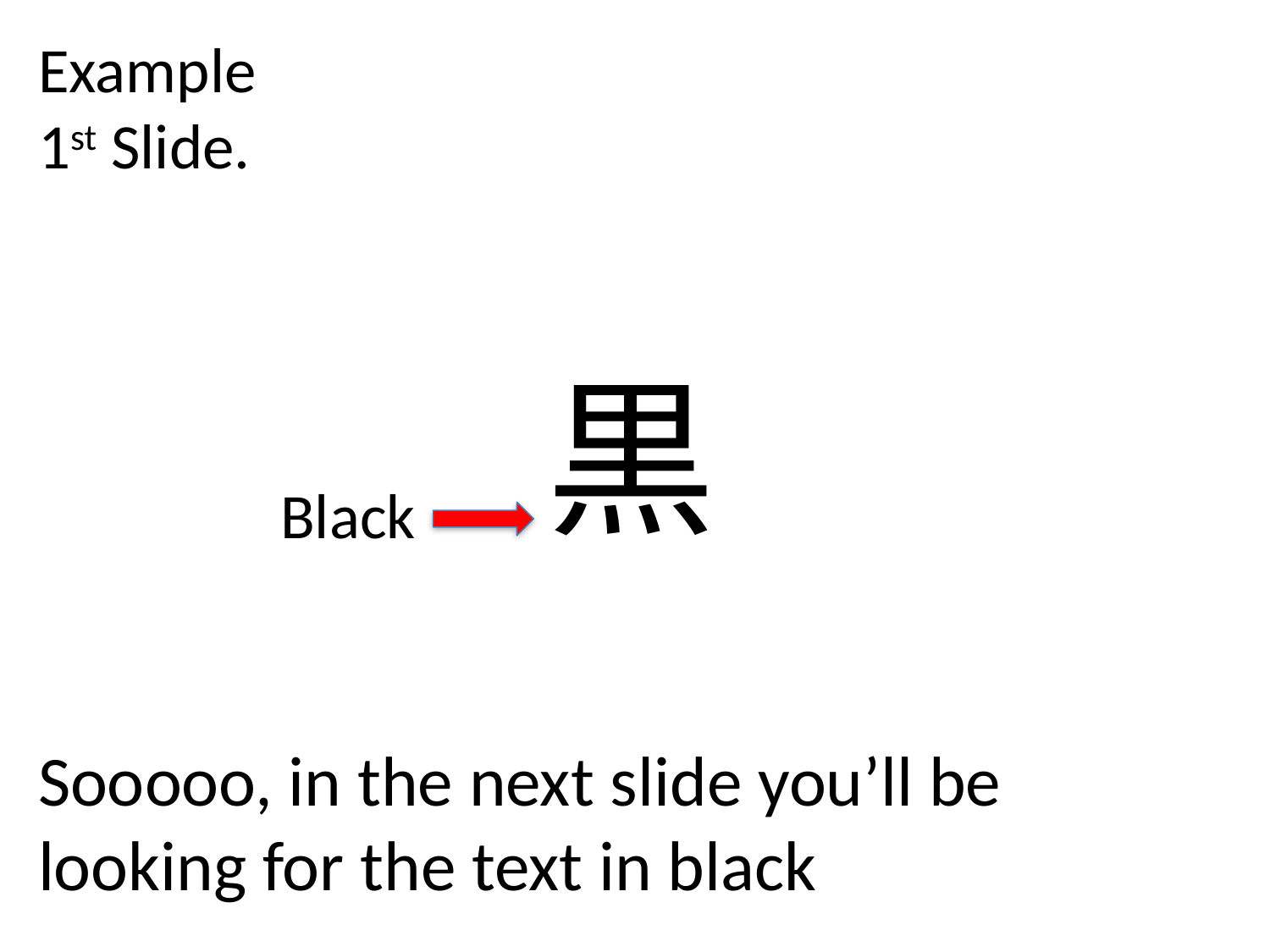

Example
1st Slide.
黒
Black

Sooooo, in the next slide you’ll be looking for the text in black